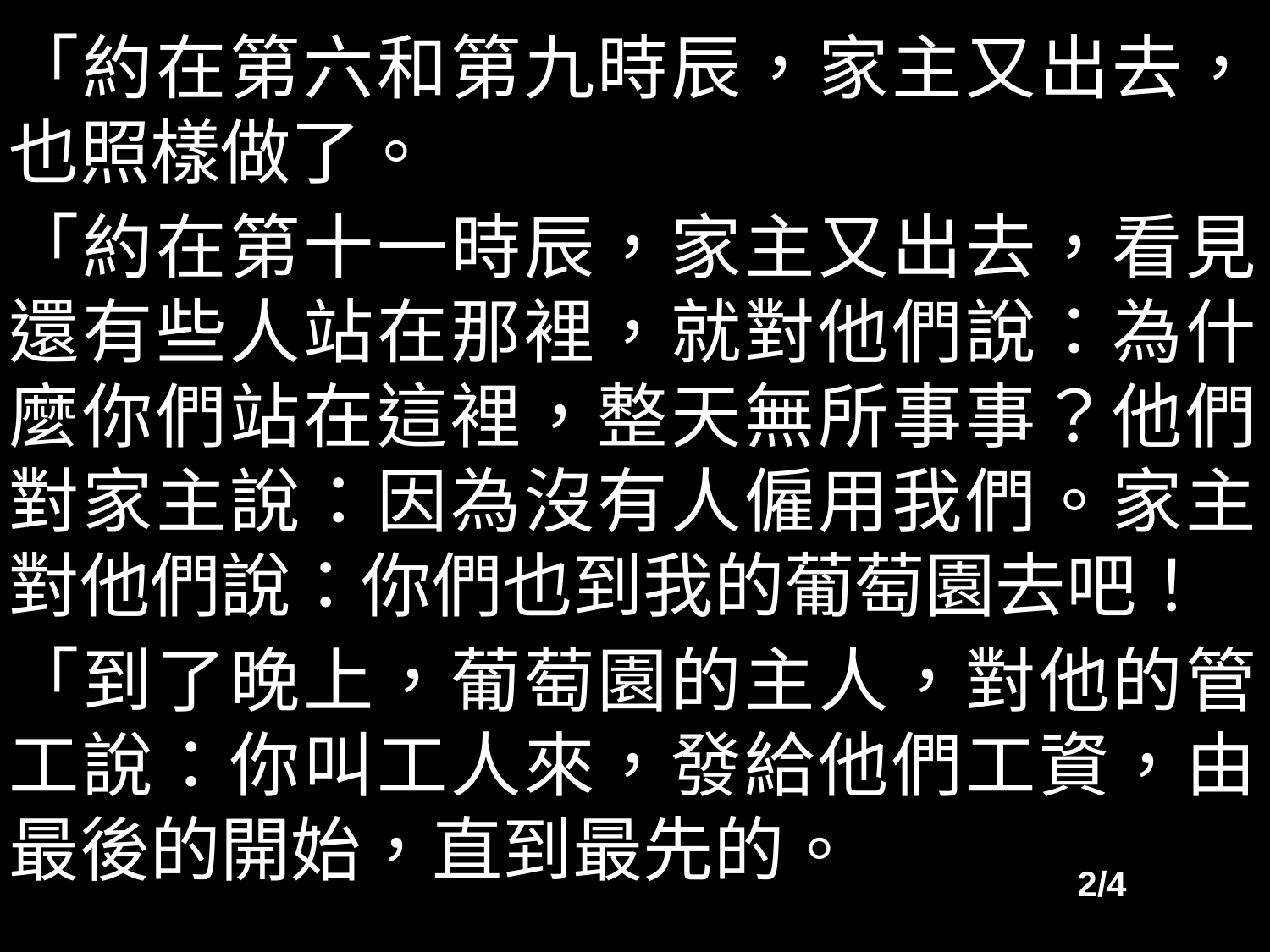

「約在第六和第九時辰，家主又出去，也照樣做了。
「約在第十一時辰，家主又出去，看見還有些人站在那裡，就對他們說：為什麼你們站在這裡，整天無所事事？他們對家主說：因為沒有人僱用我們。家主對他們說：你們也到我的葡萄園去吧！
「到了晚上，葡萄園的主人，對他的管工說：你叫工人來，發給他們工資，由最後的開始，直到最先的。

2/4